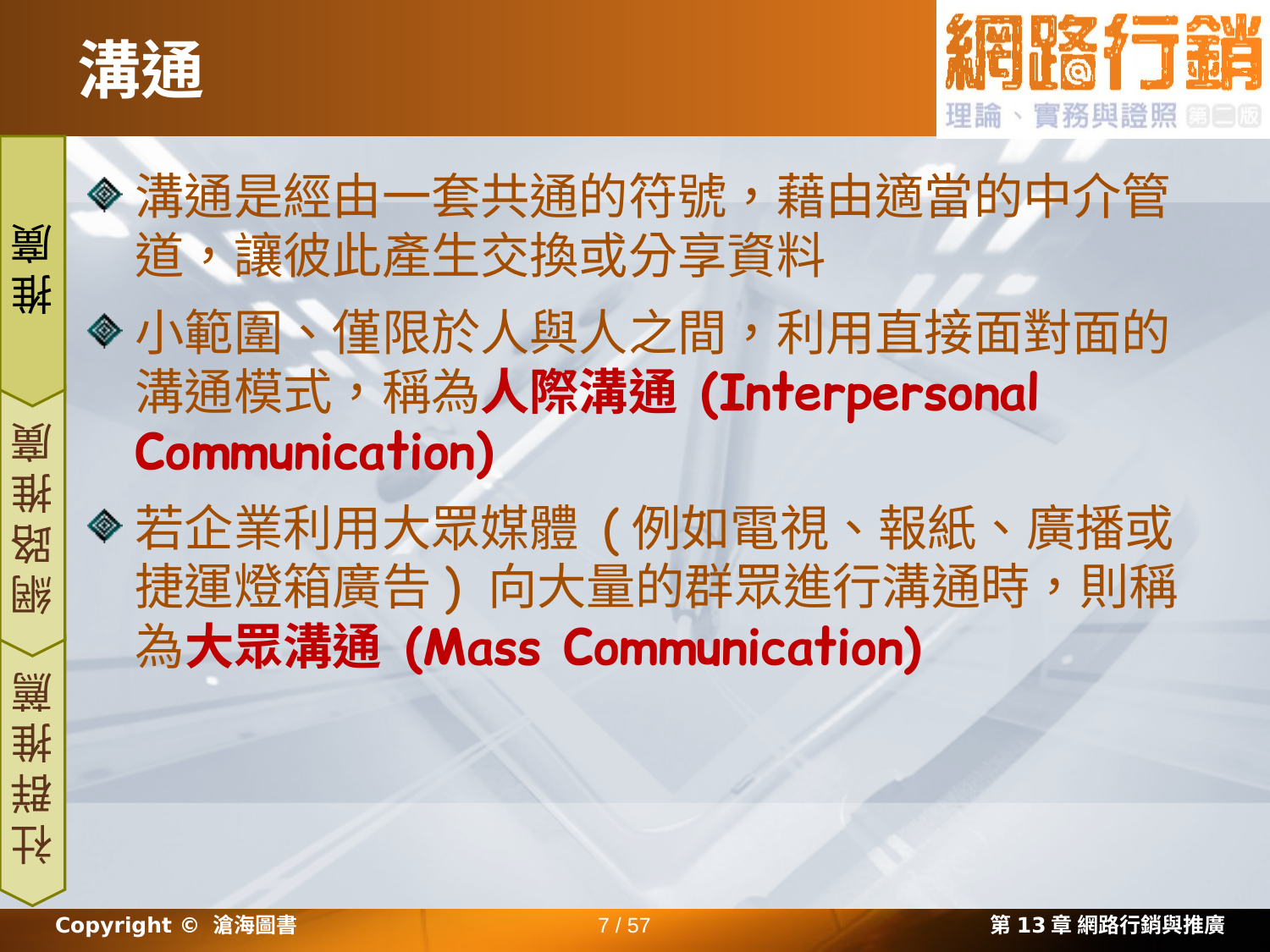

# 溝通
溝通是經由一套共通的符號，藉由適當的中介管道，讓彼此產生交換或分享資料
小範圍、僅限於人與人之間，利用直接面對面的溝通模式，稱為人際溝通 (Interpersonal Communication)
若企業利用大眾媒體 (例如電視、報紙、廣播或捷運燈箱廣告) 向大量的群眾進行溝通時，則稱為大眾溝通 (Mass Communication)
推廣
網路推廣
社群推薦
Copyright © 滄海圖書
7 / 57
第13章 網路行銷與推廣